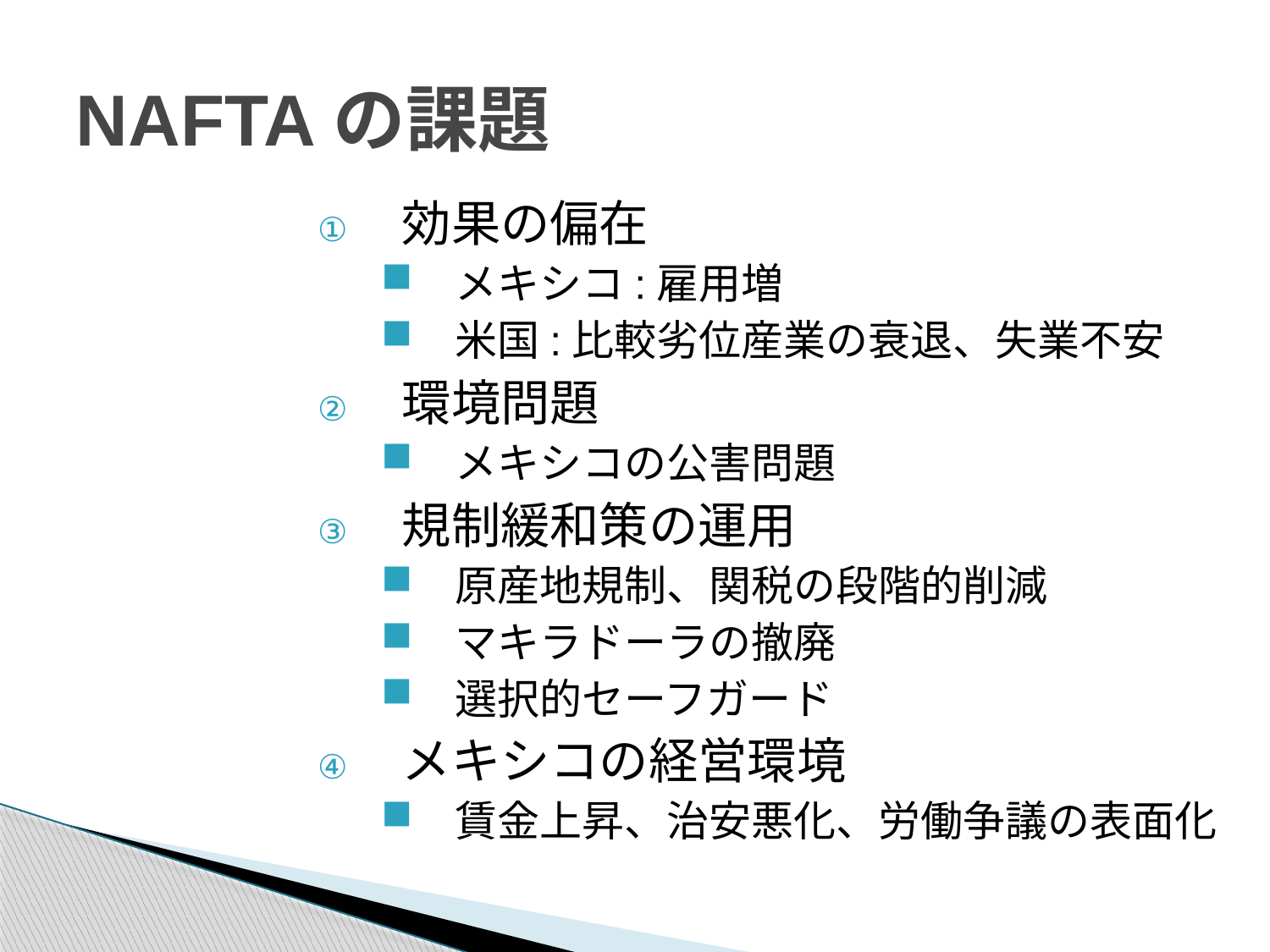

# NAFTAの課題
効果の偏在
メキシコ:雇用増
米国:比較劣位産業の衰退、失業不安
環境問題
メキシコの公害問題
規制緩和策の運用
原産地規制、関税の段階的削減
マキラドーラの撤廃
選択的セーフガード
メキシコの経営環境
賃金上昇、治安悪化、労働争議の表面化